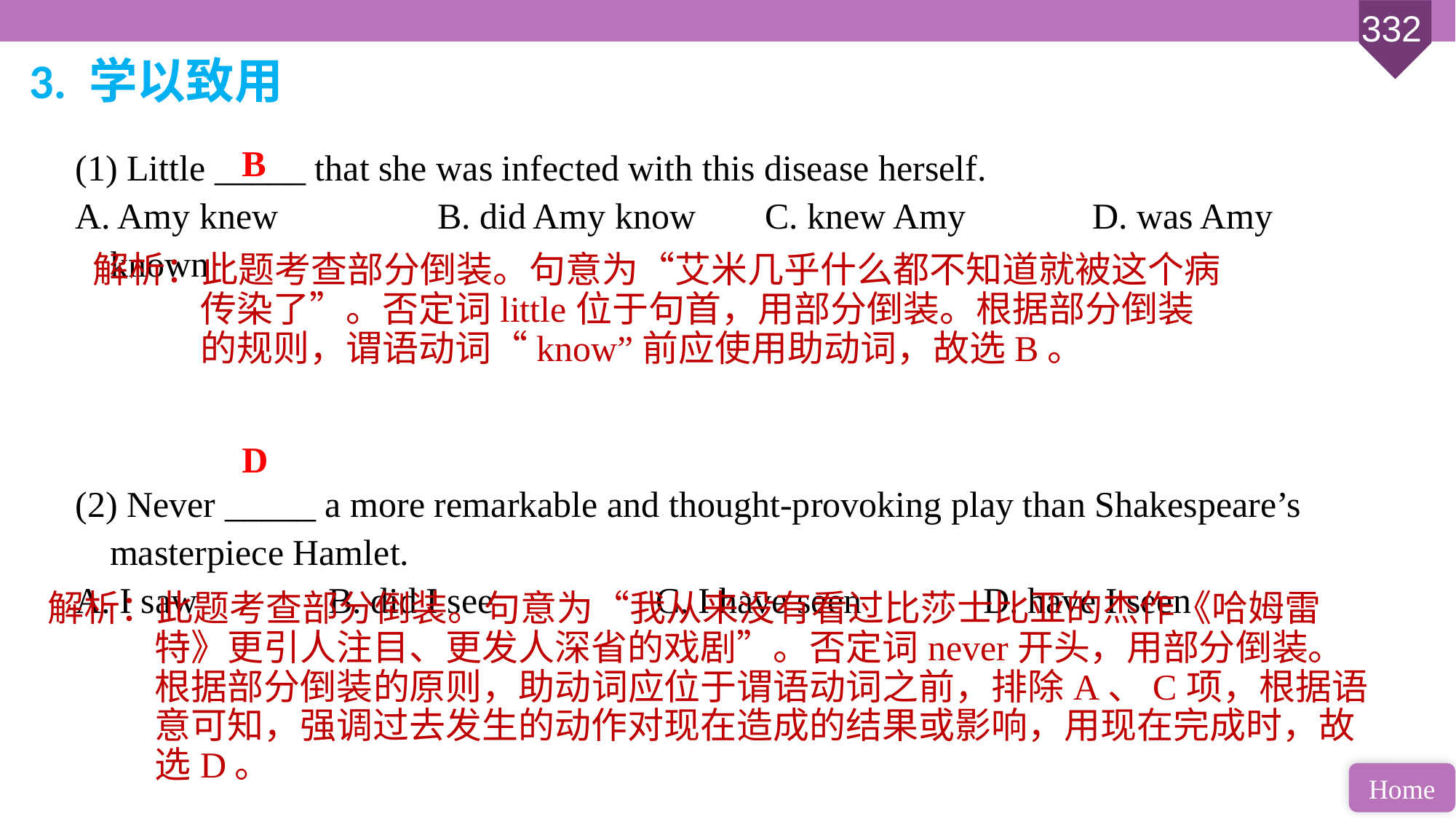

3. 学以致用
(1) Little _____ that she was infected with this disease herself.
A. Amy knew 		B. did Amy know 	C. knew Amy 		D. was Amy known

(2) Never _____ a more remarkable and thought-provoking play than Shakespeare’s masterpiece Hamlet.
A. I saw 		B. did I see 		C. I have seen 		D. have I seen
B
解析：此题考查部分倒装。句意为“艾米几乎什么都不知道就被这个病传染了”。否定词little位于句首，用部分倒装。根据部分倒装的规则，谓语动词“know”前应使用助动词，故选B。
D
解析：此题考查部分倒装。句意为“我从来没有看过比莎士比亚的杰作《哈姆雷特》更引人注目、更发人深省的戏剧”。否定词never开头，用部分倒装。根据部分倒装的原则，助动词应位于谓语动词之前，排除A、C项，根据语意可知，强调过去发生的动作对现在造成的结果或影响，用现在完成时，故选D。